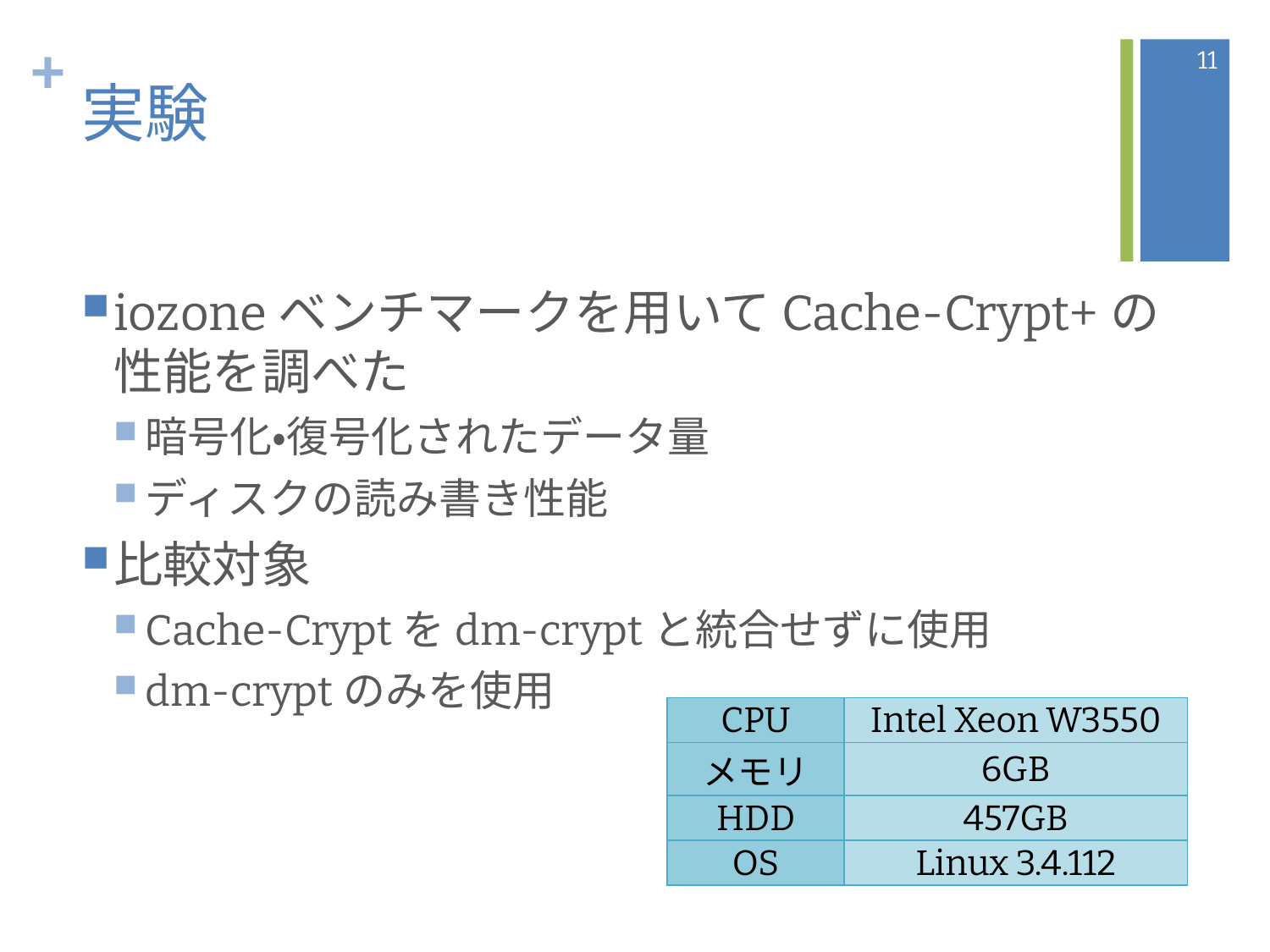

11
# 実験
iozoneベンチマークを用いてCache-Crypt+の性能を調べた
暗号化・復号化されたデータ量
ディスクの読み書き性能
比較対象
Cache-Cryptをdm-cryptと統合せずに使用
dm-cryptのみを使用
| CPU | Intel Xeon W3550 |
| --- | --- |
| メモリ | 6GB |
| HDD | 457GB |
| OS | Linux 3.4.112 |